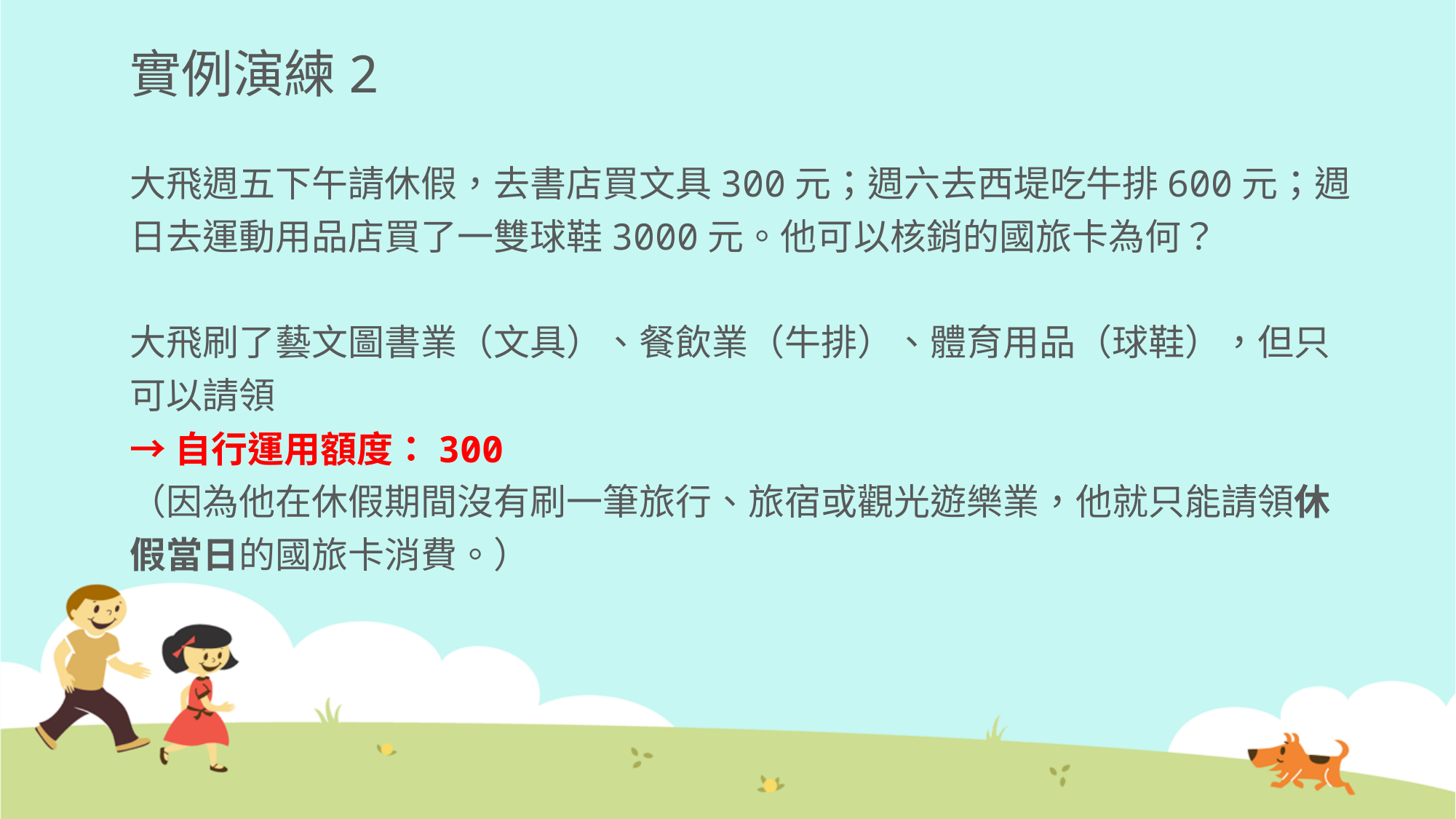

# 實例演練2

大飛週五下午請休假，去書店買文具300元；週六去西堤吃牛排600元；週日去運動用品店買了一雙球鞋3000元。他可以核銷的國旅卡為何？

大飛刷了藝文圖書業（文具）、餐飲業（牛排）、體育用品（球鞋），但只可以請領
→自行運用額度：300
（因為他在休假期間沒有刷一筆旅行、旅宿或觀光遊樂業，他就只能請領休假當日的國旅卡消費。）